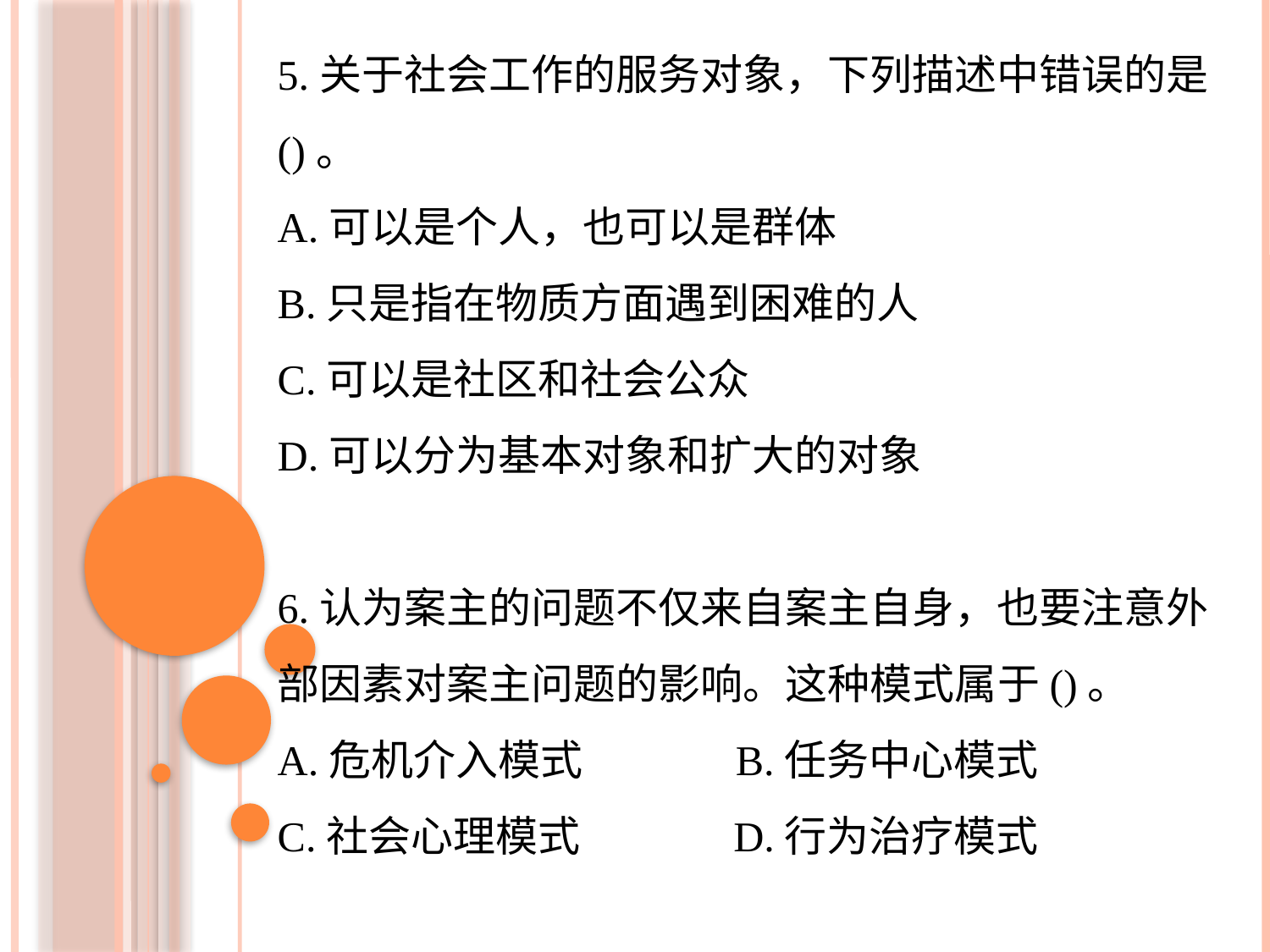

5.关于社会工作的服务对象，下列描述中错误的是()。
A.可以是个人，也可以是群体
B.只是指在物质方面遇到困难的人
C.可以是社区和社会公众
D.可以分为基本对象和扩大的对象

6.认为案主的问题不仅来自案主自身，也要注意外部因素对案主问题的影响。这种模式属于()。
A.危机介入模式               B.任务中心模式
C.社会心理模式               D.行为治疗模式